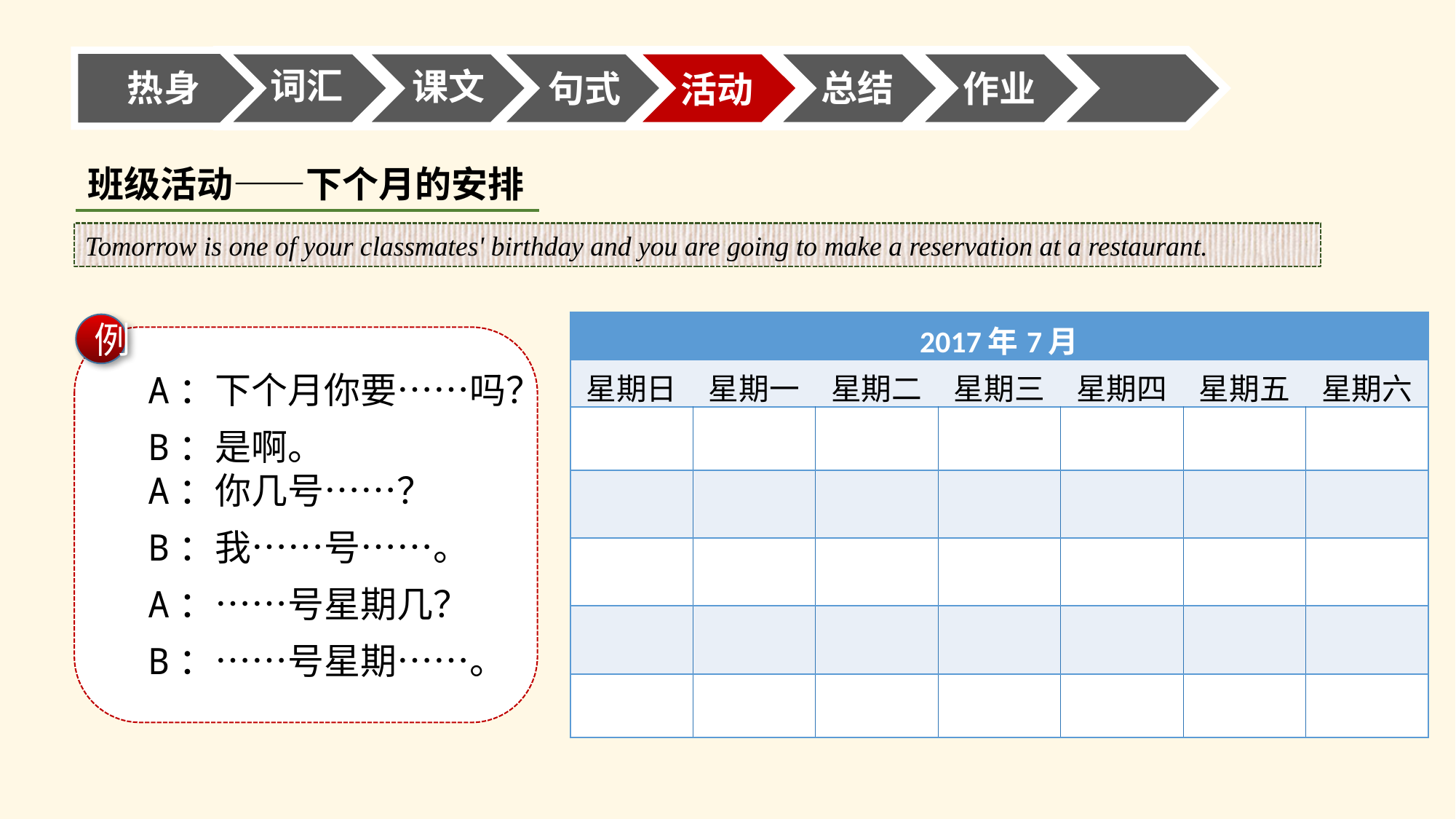

词汇
课文
热身
总结
句式
作业
活动
班级活动——下个月的安排
Tomorrow is one of your classmates' birthday and you are going to make a reservation at a restaurant.
| 2017年7月 |  |  |  |  |  |  |
| --- | --- | --- | --- | --- | --- | --- |
| 星期日 | 星期一 | 星期二 | 星期三 | 星期四 | 星期五 | 星期六 |
|  |  |  |  |  |  |  |
|  |  |  |  |  |  |  |
|  |  |  |  |  |  |  |
|  |  |  |  |  |  |  |
|  |  |  |  |  |  |  |
例
  A：下个月你要……吗？
  B：是啊。
  A：你几号……？
  B：我……号……。
  A：……号星期几？
  B：……号星期……。